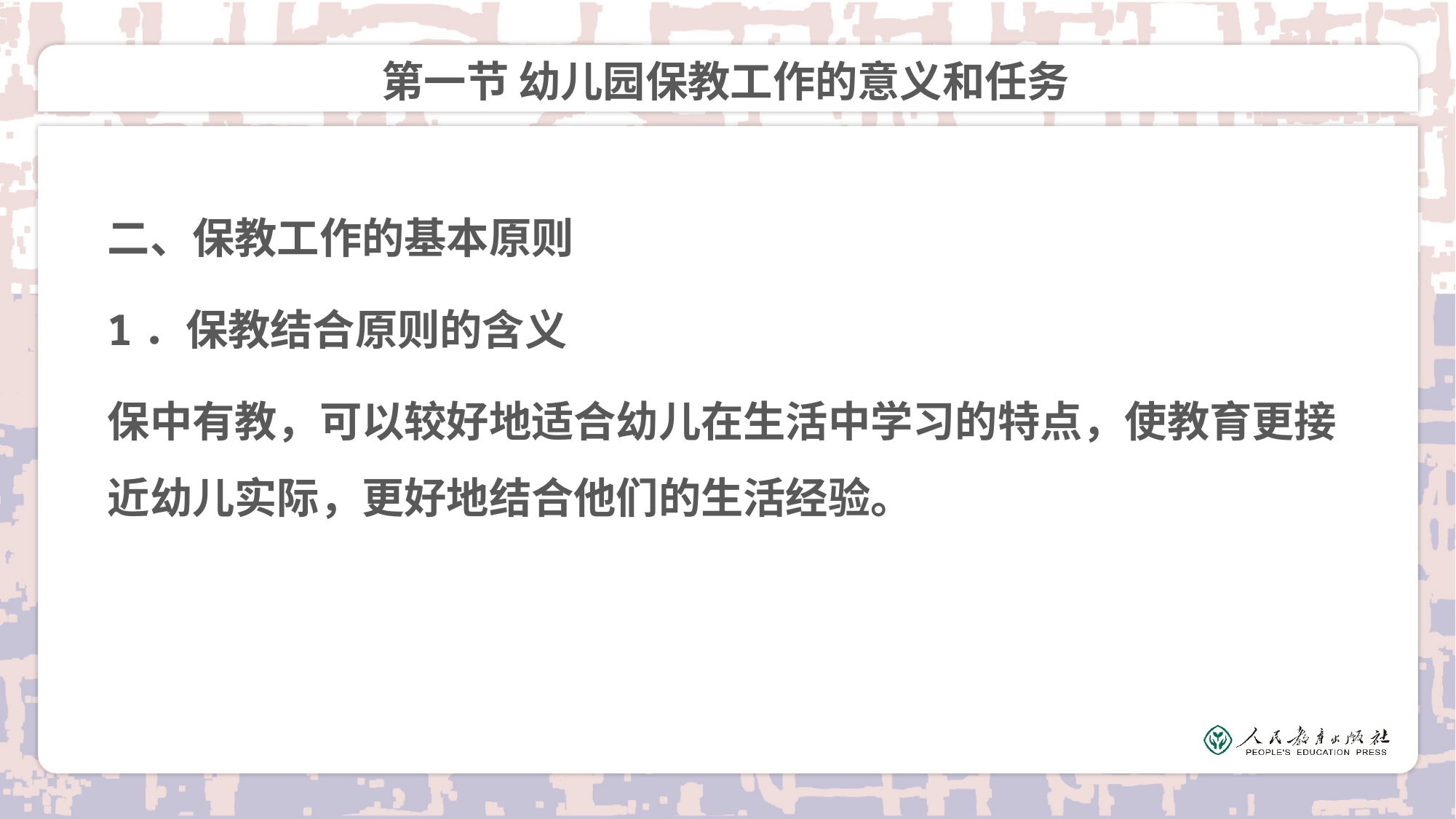

# 第一节 幼儿园保教工作的意义和任务
二、保教工作的基本原则
1．保教结合原则的含义
保中有教，可以较好地适合幼儿在生活中学习的特点，使教育更接近幼儿实际，更好地结合他们的生活经验。